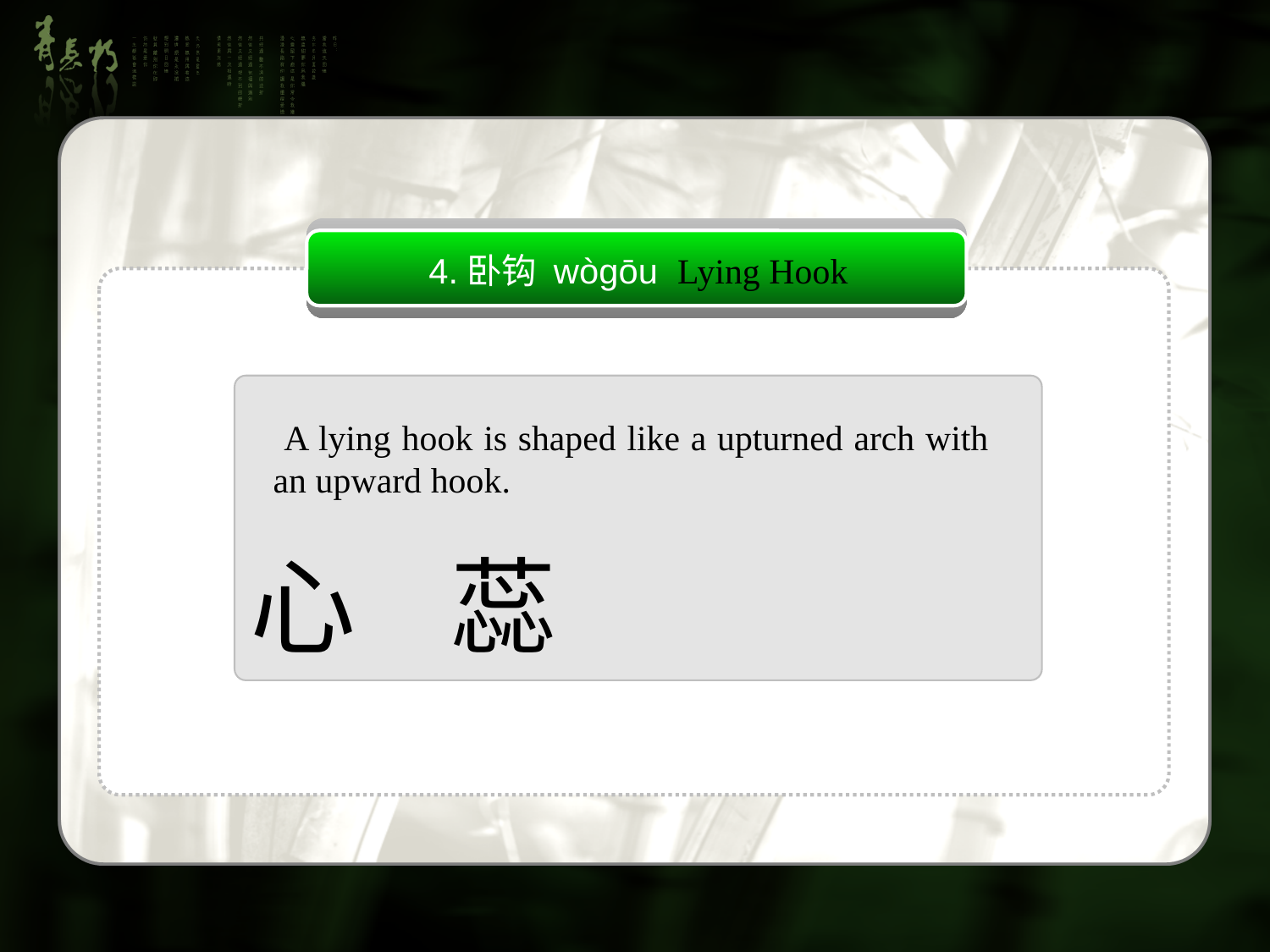

4.卧钩 wògōu  Lying Hook

心    蕊
 A lying hook is shaped like a upturned arch with an upward hook.